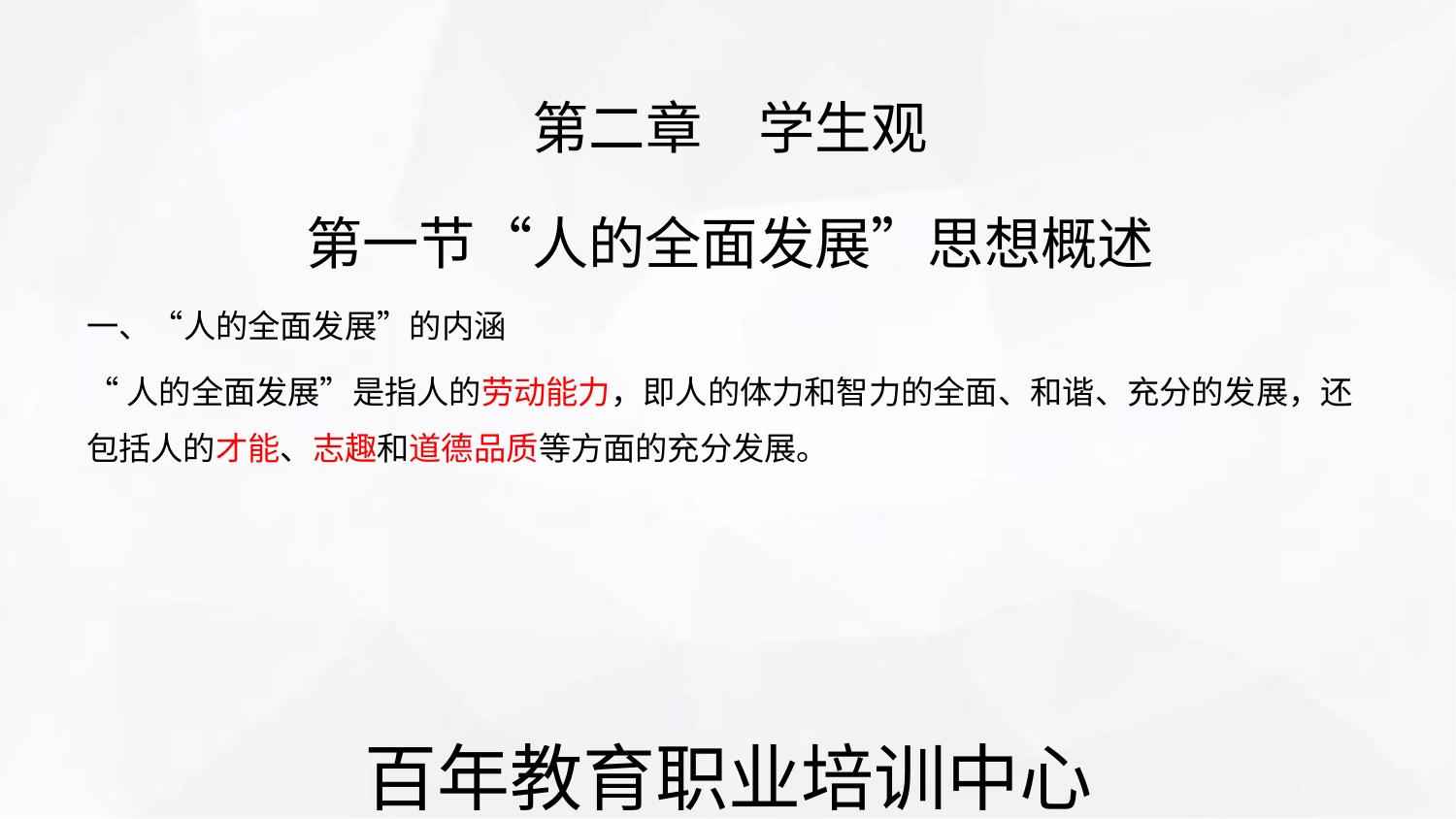

第二章　学生观
第一节“人的全面发展”思想概述
一、“人的全面发展”的内涵
“人的全面发展”是指人的劳动能力，即人的体力和智力的全面、和谐、充分的发展，还
包括人的才能、志趣和道德品质等方面的充分发展。
百年教育职业培训中心